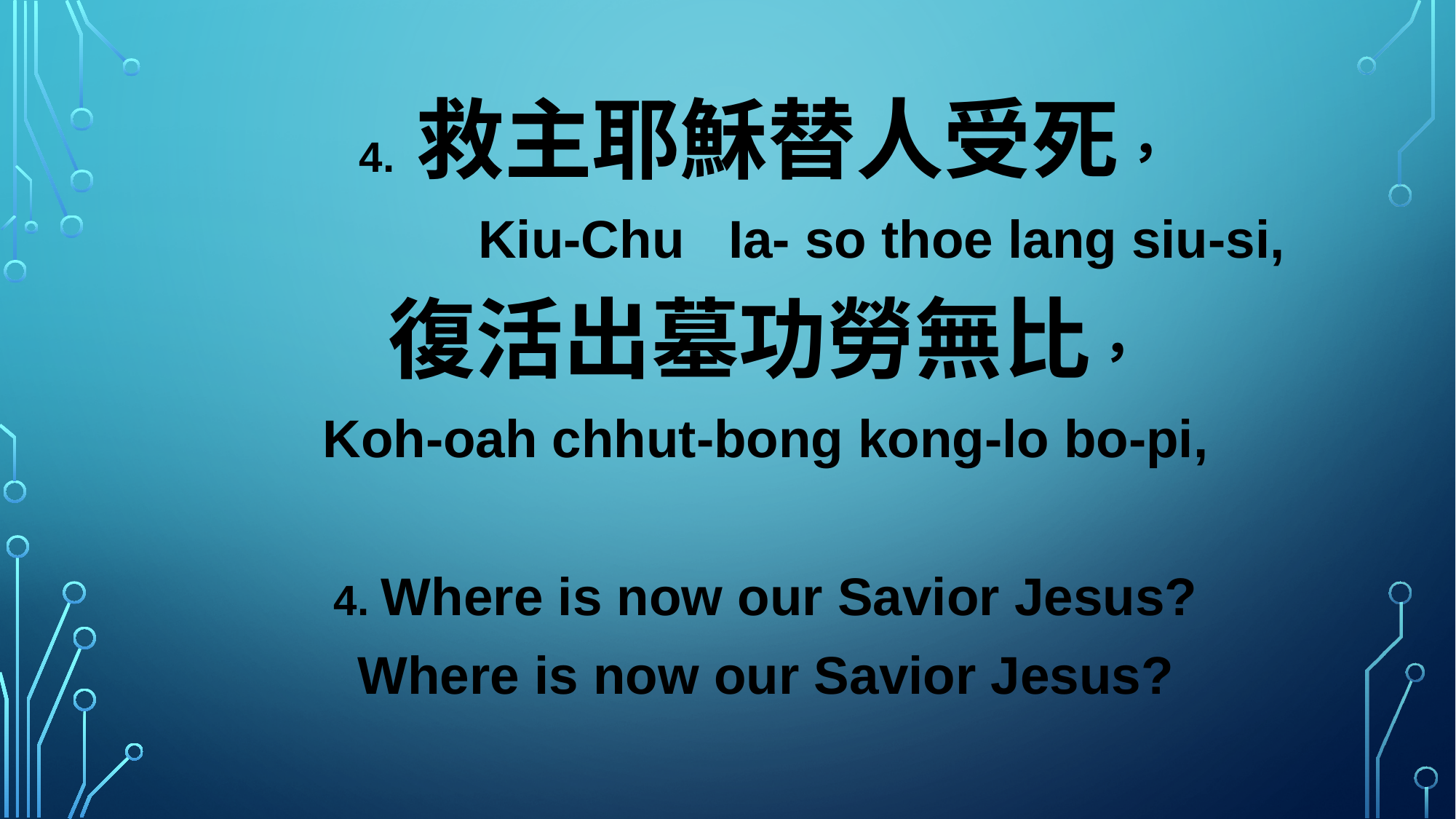

4. 救主耶穌替人受死，
                    Kiu-Chu   Ia- so thoe lang siu-si,
復活出墓功勞無比，
Koh-oah chhut-bong kong-lo bo-pi,

4. Where is now our Savior Jesus?
Where is now our Savior Jesus?